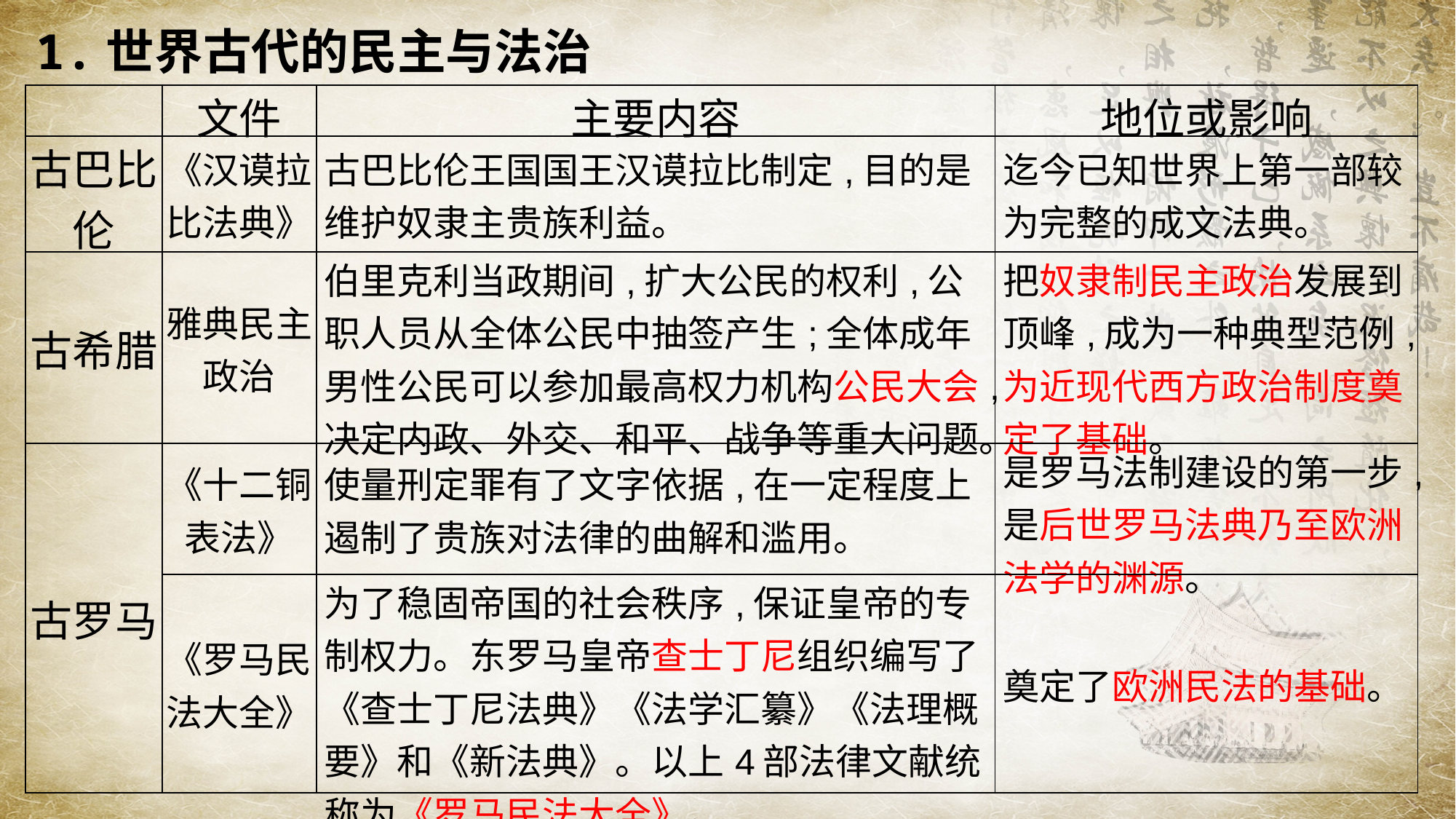

1.世界古代的民主与法治
|  | 文件 | 主要内容 | 地位或影响 |
| --- | --- | --- | --- |
| 古巴比伦 | 《汉谟拉比法典》 | 古巴比伦王国国王汉谟拉比制定,目的是维护奴隶主贵族利益。 | 迄今已知世界上第一部较为完整的成文法典。 |
| 古希腊 | 雅典民主政治 | 伯里克利当政期间,扩大公民的权利,公职人员从全体公民中抽签产生;全体成年男性公民可以参加最高权力机构公民大会,决定内政、外交、和平、战争等重大问题。 | 把奴隶制民主政治发展到顶峰,成为一种典型范例,为近现代西方政治制度奠定了基础。 |
| 古罗马 | 《十二铜表法》 | 使量刑定罪有了文字依据,在一定程度上遏制了贵族对法律的曲解和滥用。 | 是罗马法制建设的第一步,是后世罗马法典乃至欧洲法学的渊源。 |
|  | 《罗马民法大全》 | 为了稳固帝国的社会秩序,保证皇帝的专制权力。东罗马皇帝查士丁尼组织编写了《查士丁尼法典》《法学汇纂》《法理概要》和《新法典》。以上4部法律文献统称为《罗马民法大全》。 | 奠定了欧洲民法的基础。 |